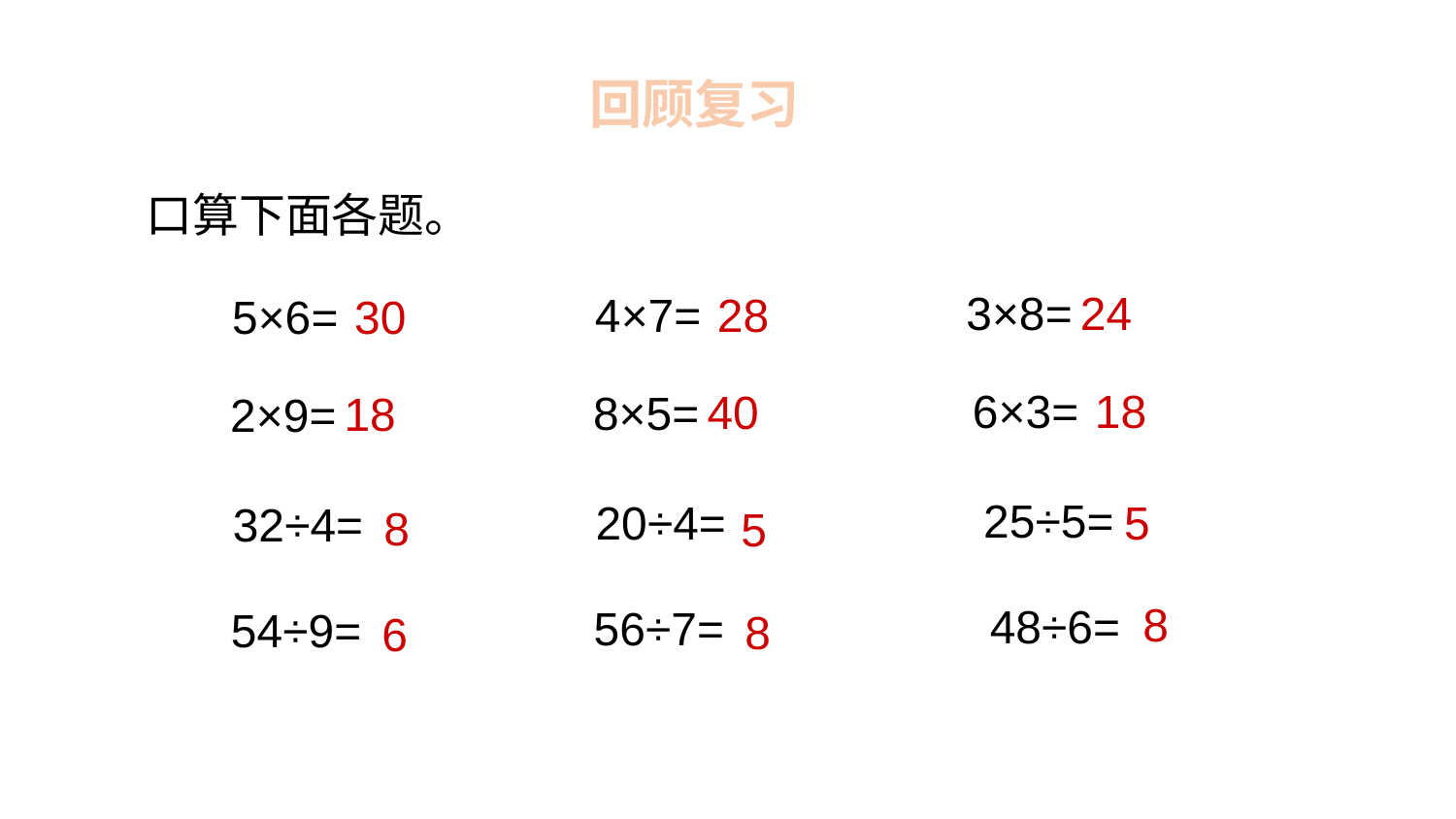

回顾复习
口算下面各题。
24
3×8=
28
4×7=
30
5×6=
18
6×3=
40
8×5=
18
2×9=
25÷5=
5
20÷4=
32÷4=
8
5
8
48÷6=
56÷7=
54÷9=
8
6